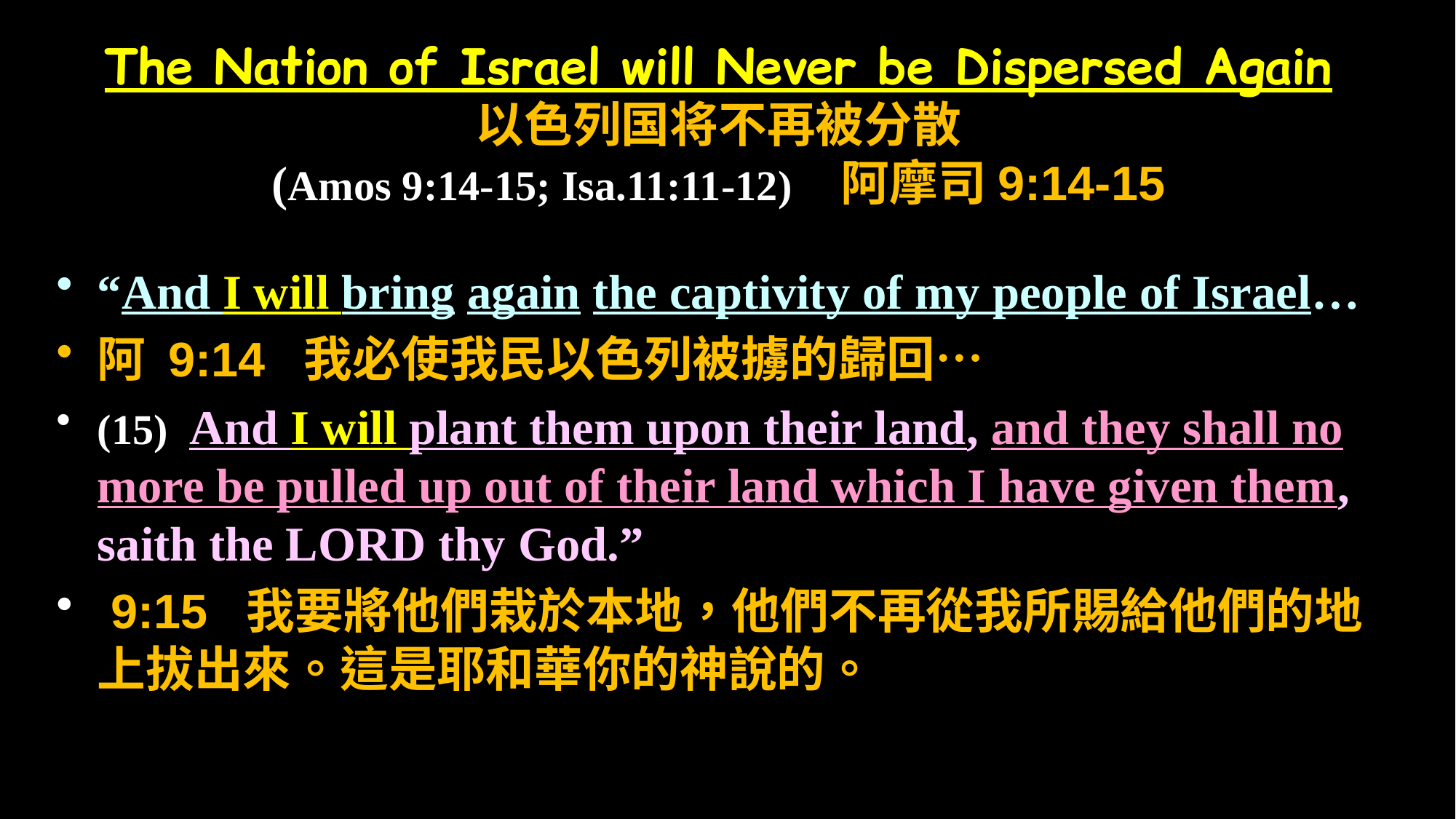

# The Nation of Israel will Never be Dispersed Again 以色列国将不再被分散 (Amos 9:14-15; Isa.11:11-12)   阿摩司9:14-15
“And I will bring again the captivity of my people of Israel…
阿 9:14  我必使我民以色列被擄的歸回…
(15)  And I will plant them upon their land, and they shall no more be pulled up out of their land which I have given them, saith the LORD thy God.”
 9:15  我要將他們栽於本地，他們不再從我所賜給他們的地上拔出來。這是耶和華你的神說的。